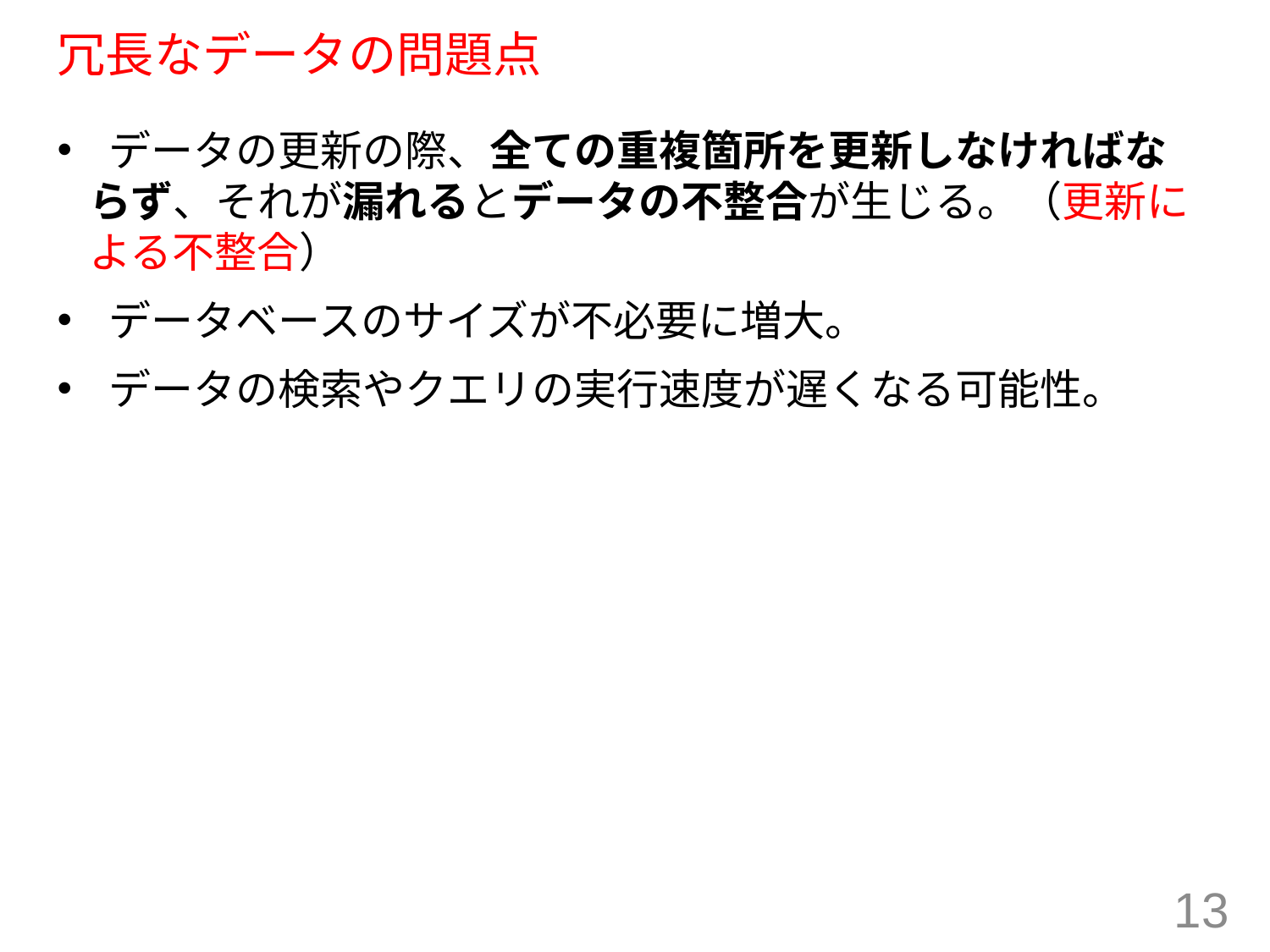

# 冗長なデータの問題点
 データの更新の際、全ての重複箇所を更新しなければならず、それが漏れるとデータの不整合が生じる。（更新による不整合）
 データベースのサイズが不必要に増大。
 データの検索やクエリの実行速度が遅くなる可能性。
13